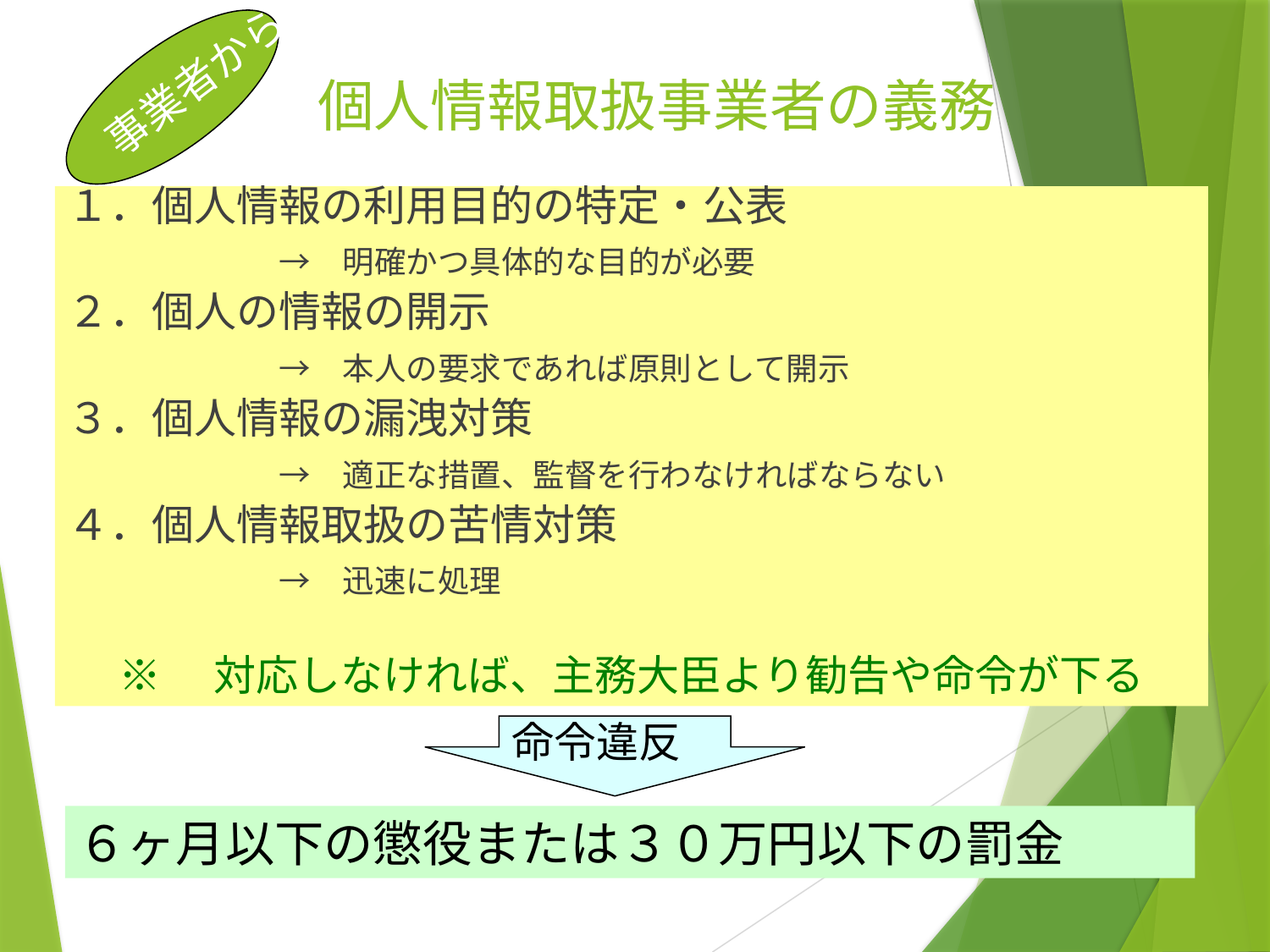

事業者から
# 個人情報取扱事業者の義務
１．個人情報の利用目的の特定・公表
　　　　　→　明確かつ具体的な目的が必要
２．個人の情報の開示
　　　　　→　本人の要求であれば原則として開示
３．個人情報の漏洩対策
　　　　　→　適正な措置、監督を行わなければならない
４．個人情報取扱の苦情対策
　　　　　→　迅速に処理

※　対応しなければ、主務大臣より勧告や命令が下る
命令違反
６ヶ月以下の懲役または３０万円以下の罰金
14